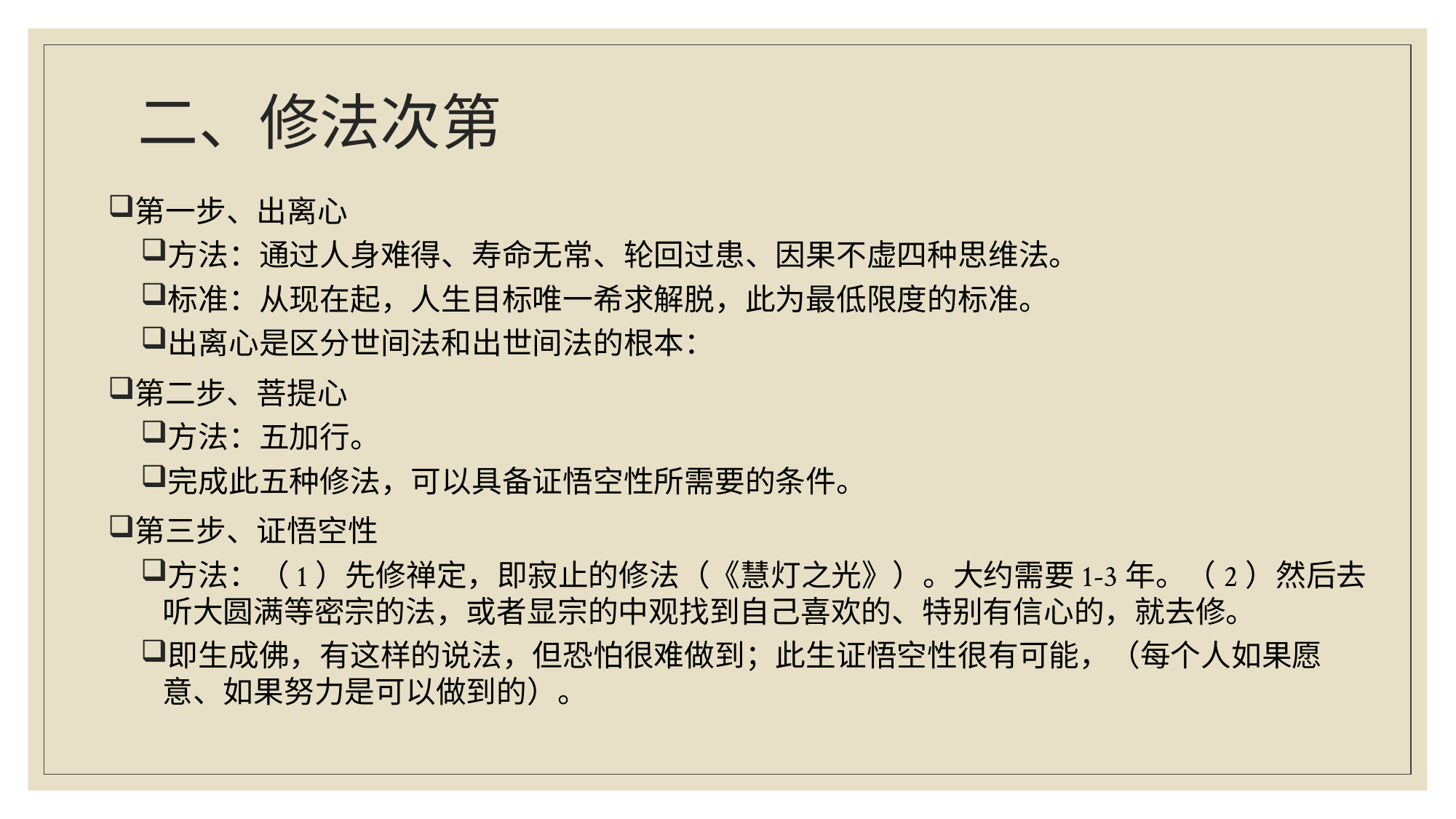

# 二、修法次第
第一步、出离心
方法：通过人身难得、寿命无常、轮回过患、因果不虚四种思维法。
标准：从现在起，人生目标唯一希求解脱，此为最低限度的标准。
出离心是区分世间法和出世间法的根本：
第二步、菩提心
方法：五加行。
完成此五种修法，可以具备证悟空性所需要的条件。
第三步、证悟空性
方法：（1）先修禅定，即寂止的修法（《慧灯之光》）。大约需要1-3年。（2）然后去听大圆满等密宗的法，或者显宗的中观找到自己喜欢的、特别有信心的，就去修。
即生成佛，有这样的说法，但恐怕很难做到；此生证悟空性很有可能，（每个人如果愿意、如果努力是可以做到的）。